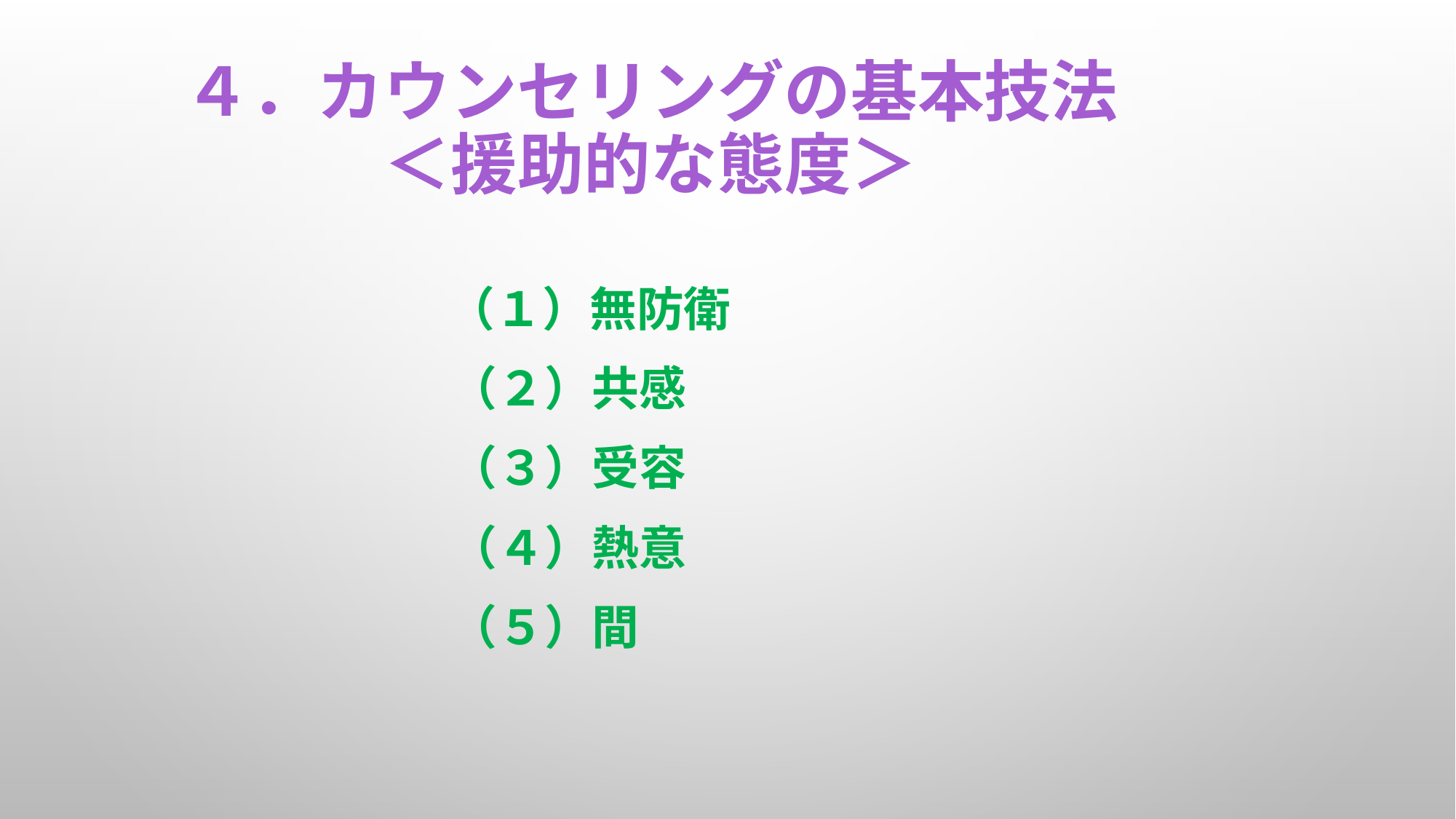

# ４．カウンセリングの基本技法 ＜援助的な態度＞
　　（１）無防衛
　　（２）共感
　　（３）受容
　　（４）熱意
　　（５）間